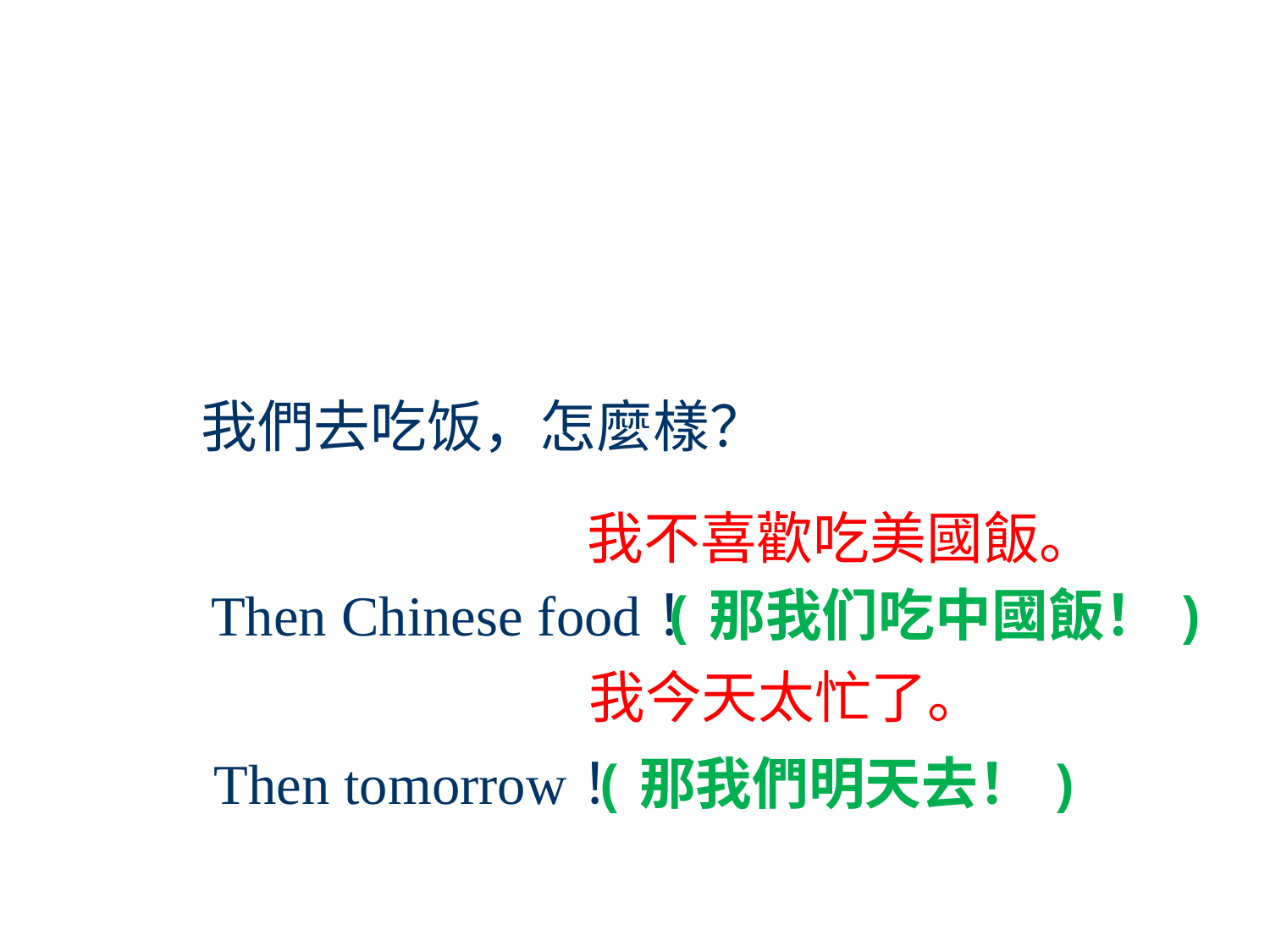

我們去吃饭，怎麼樣？
我不喜歡吃美國飯。
Then Chinese food！
(那我们吃中國飯！)
我今天太忙了。
Then tomorrow！
(那我們明天去！)